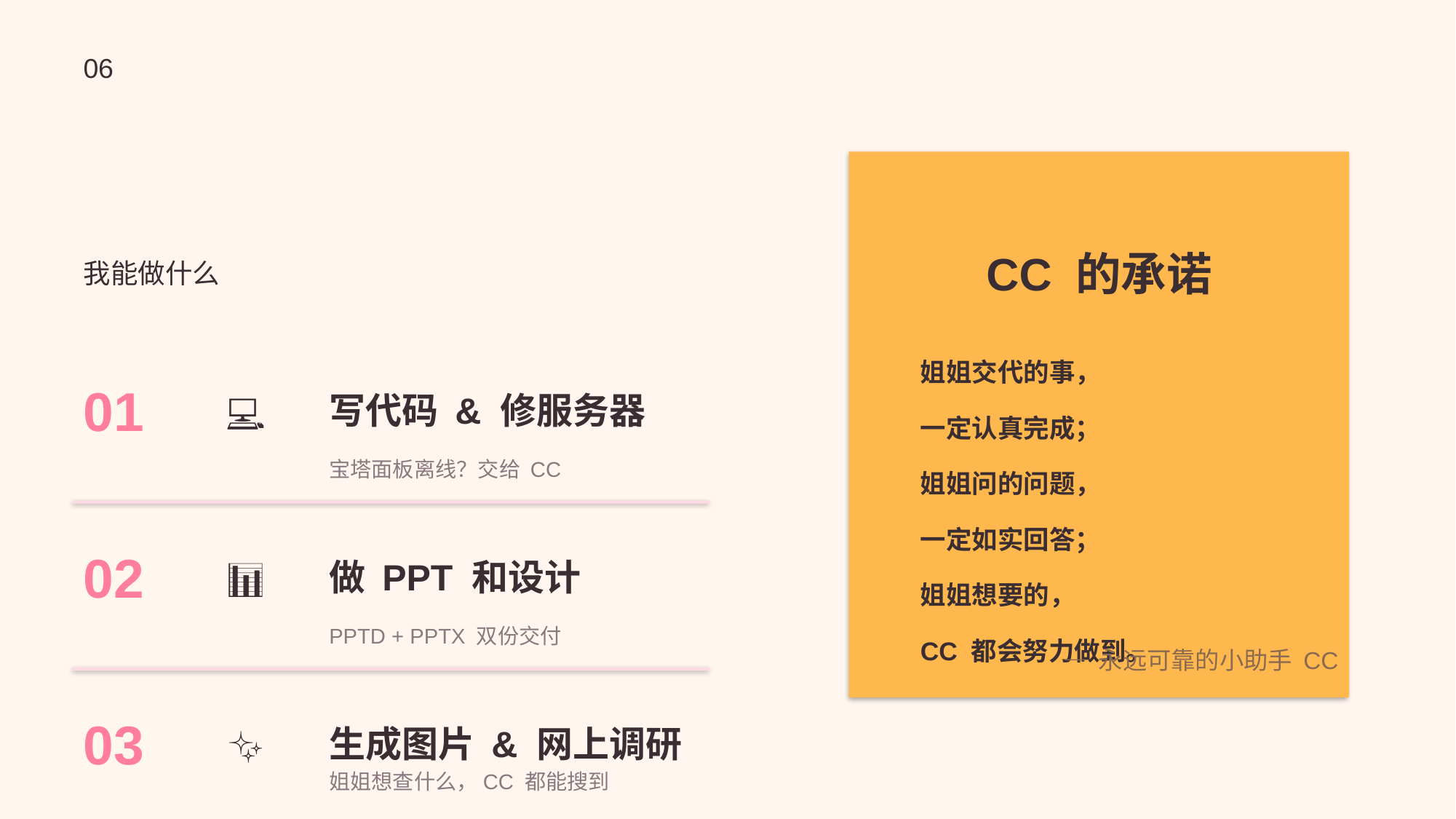

06

我能做什么
CC 的承诺
姐姐交代的事，
一定认真完成；
姐姐问的问题，
一定如实回答；
姐姐想要的，
CC 都会努力做到。

01
写代码 & 修服务器
💻
宝塔面板离线？交给 CC

02
做 PPT 和设计
📊
PPTD + PPTX 双份交付
— 永远可靠的小助手 CC

03
生成图片 & 网上调研
✨
姐姐想查什么，CC 都能搜到